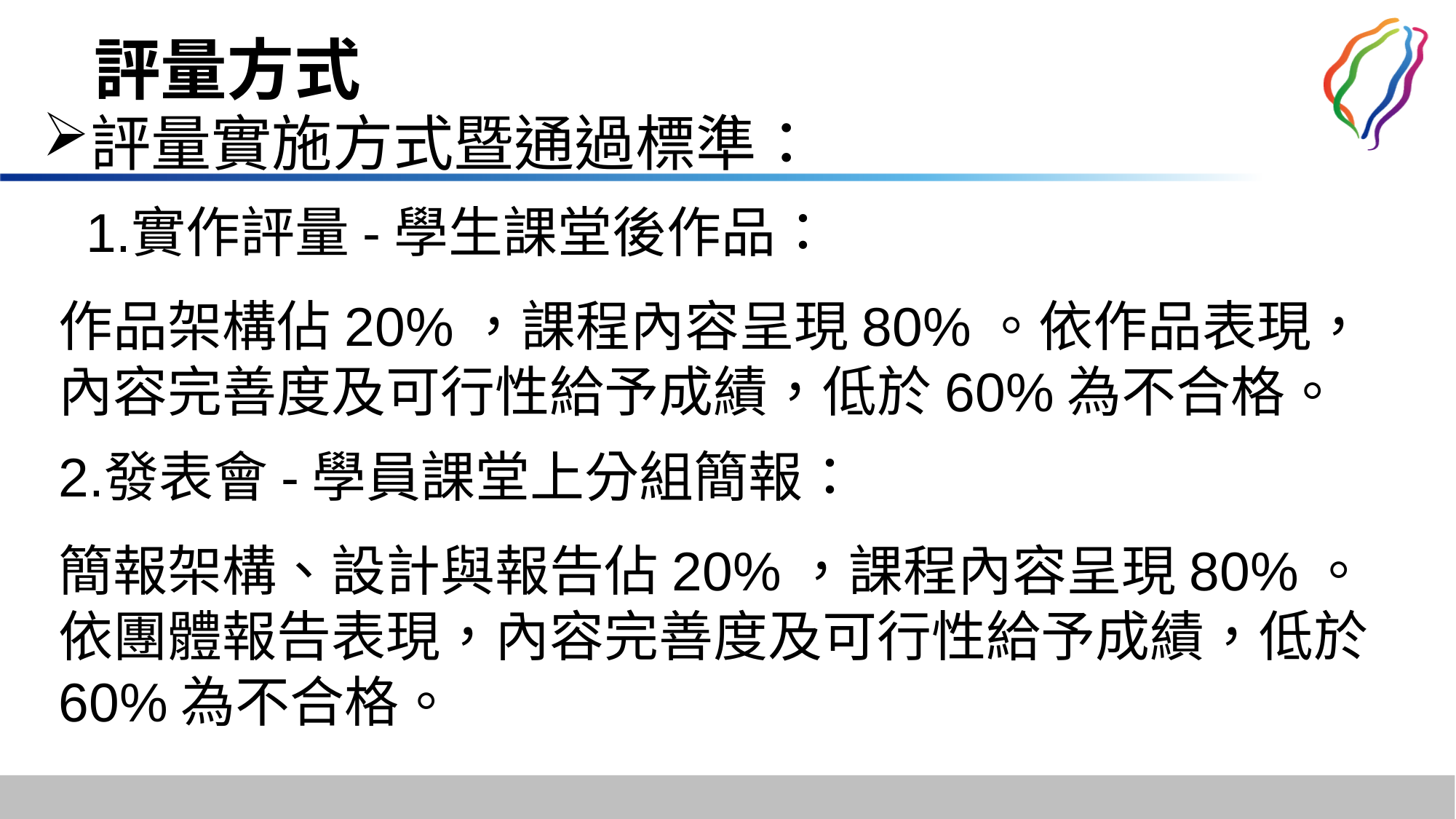

# 評量方式
評量實施方式暨通過標準：
實作評量-學生課堂後作品：
作品架構佔20%，課程內容呈現80%。依作品表現，內容完善度及可行性給予成績，低於60%為不合格。
發表會-學員課堂上分組簡報：
簡報架構、設計與報告佔20%，課程內容呈現80%。依團體報告表現，內容完善度及可行性給予成績，低於60%為不合格。